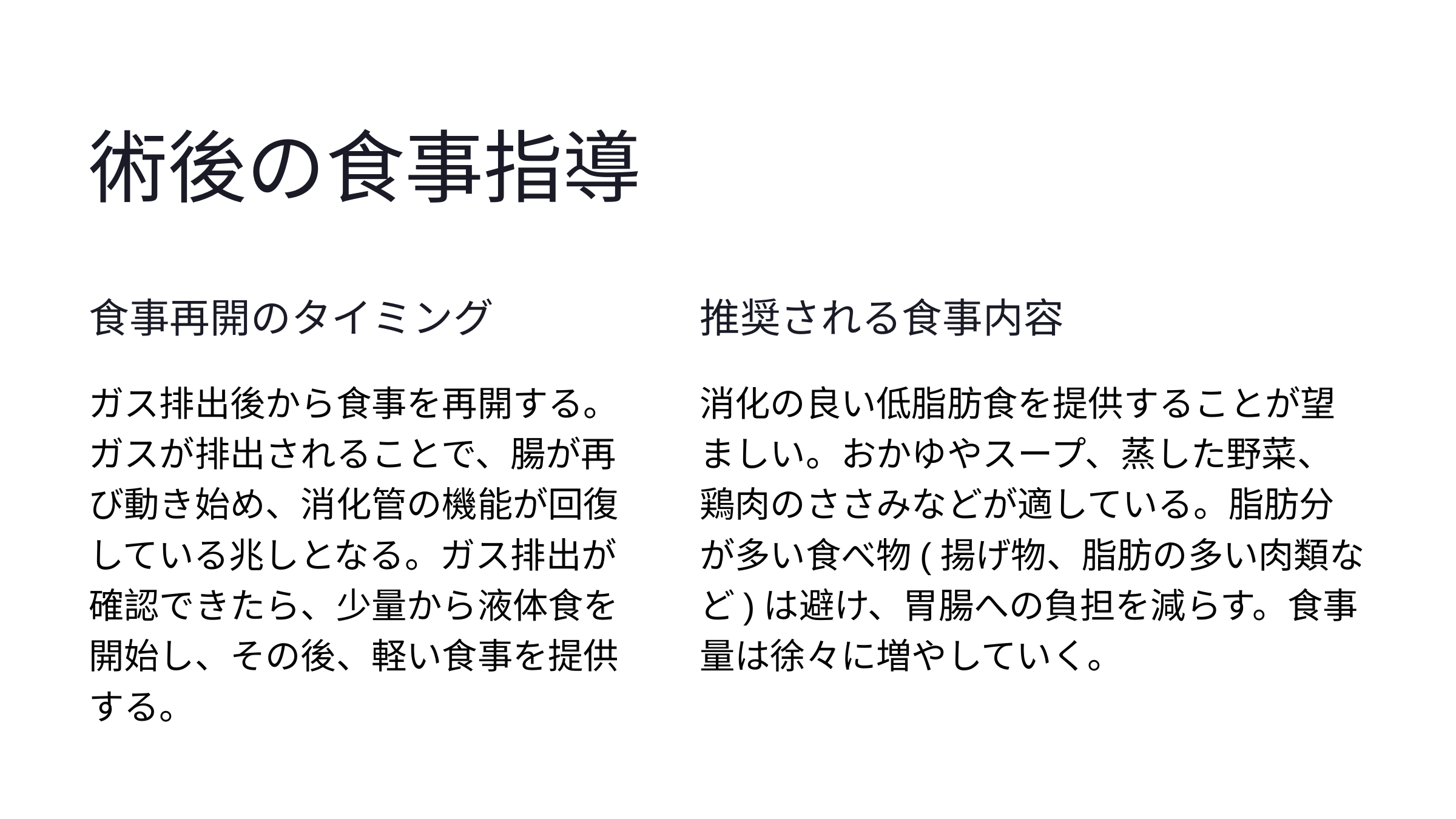

術後の食事指導
食事再開のタイミング
推奨される食事内容
ガス排出後から食事を再開する。ガスが排出されることで、腸が再び動き始め、消化管の機能が回復している兆しとなる。ガス排出が確認できたら、少量から液体食を開始し、その後、軽い食事を提供する。
消化の良い低脂肪食を提供することが望ましい。おかゆやスープ、蒸した野菜、鶏肉のささみなどが適している。脂肪分が多い食べ物(揚げ物、脂肪の多い肉類など)は避け、胃腸への負担を減らす。食事量は徐々に増やしていく。